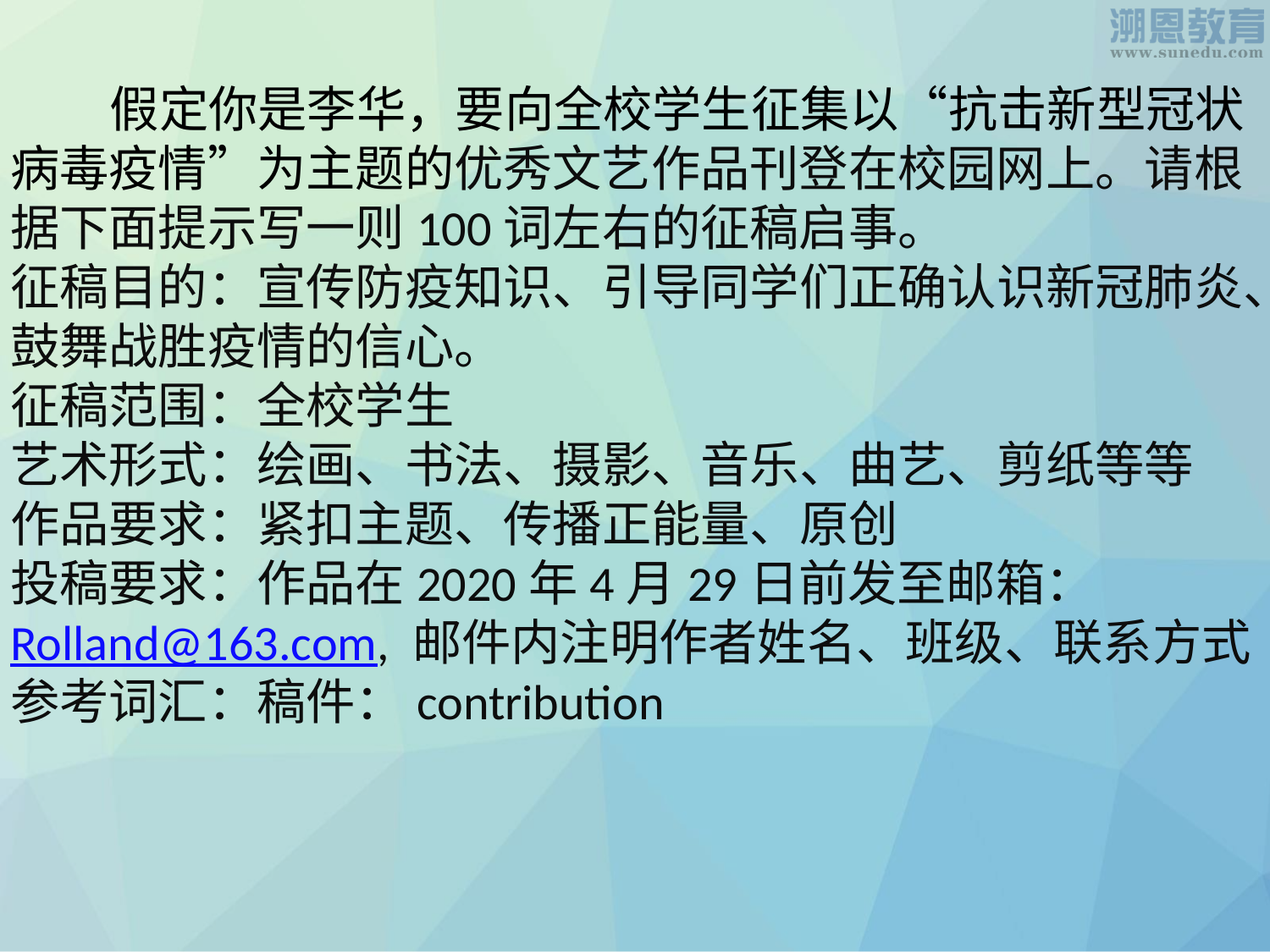

假定你是李华，要向全校学生征集以“抗击新型冠状病毒疫情”为主题的优秀文艺作品刊登在校园网上。请根据下面提示写一则100词左右的征稿启事。
征稿目的：宣传防疫知识、引导同学们正确认识新冠肺炎、鼓舞战胜疫情的信心。
征稿范围：全校学生
艺术形式：绘画、书法、摄影、音乐、曲艺、剪纸等等
作品要求：紧扣主题、传播正能量、原创
投稿要求：作品在2020年4月29日前发至邮箱：Rolland@163.com, 邮件内注明作者姓名、班级、联系方式
参考词汇：稿件：contribution